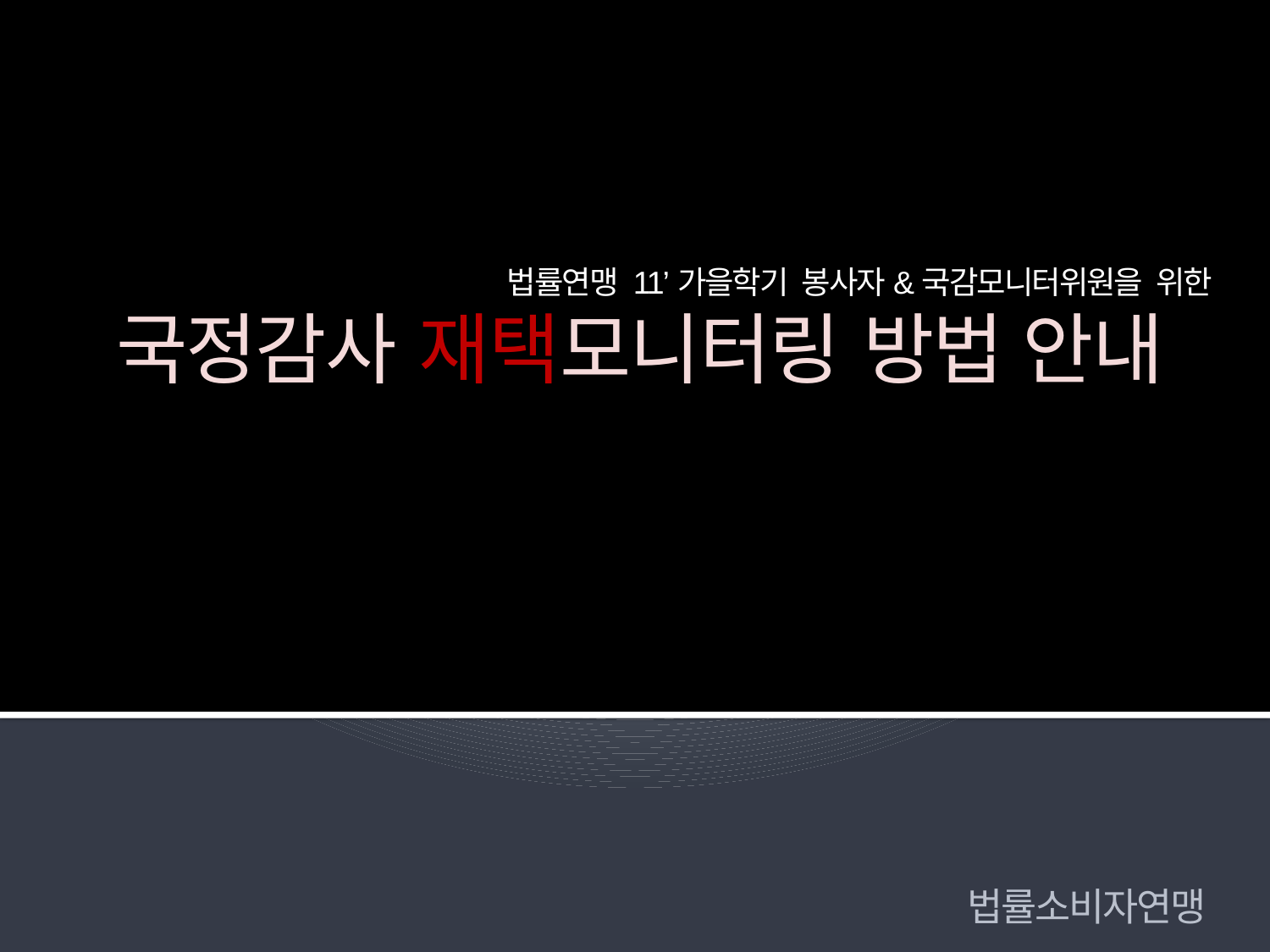

법률연맹 11’가을학기  봉사자&국감모니터위원을  위한
국정감사 재택모니터링 방법 안내
법률소비자연맹